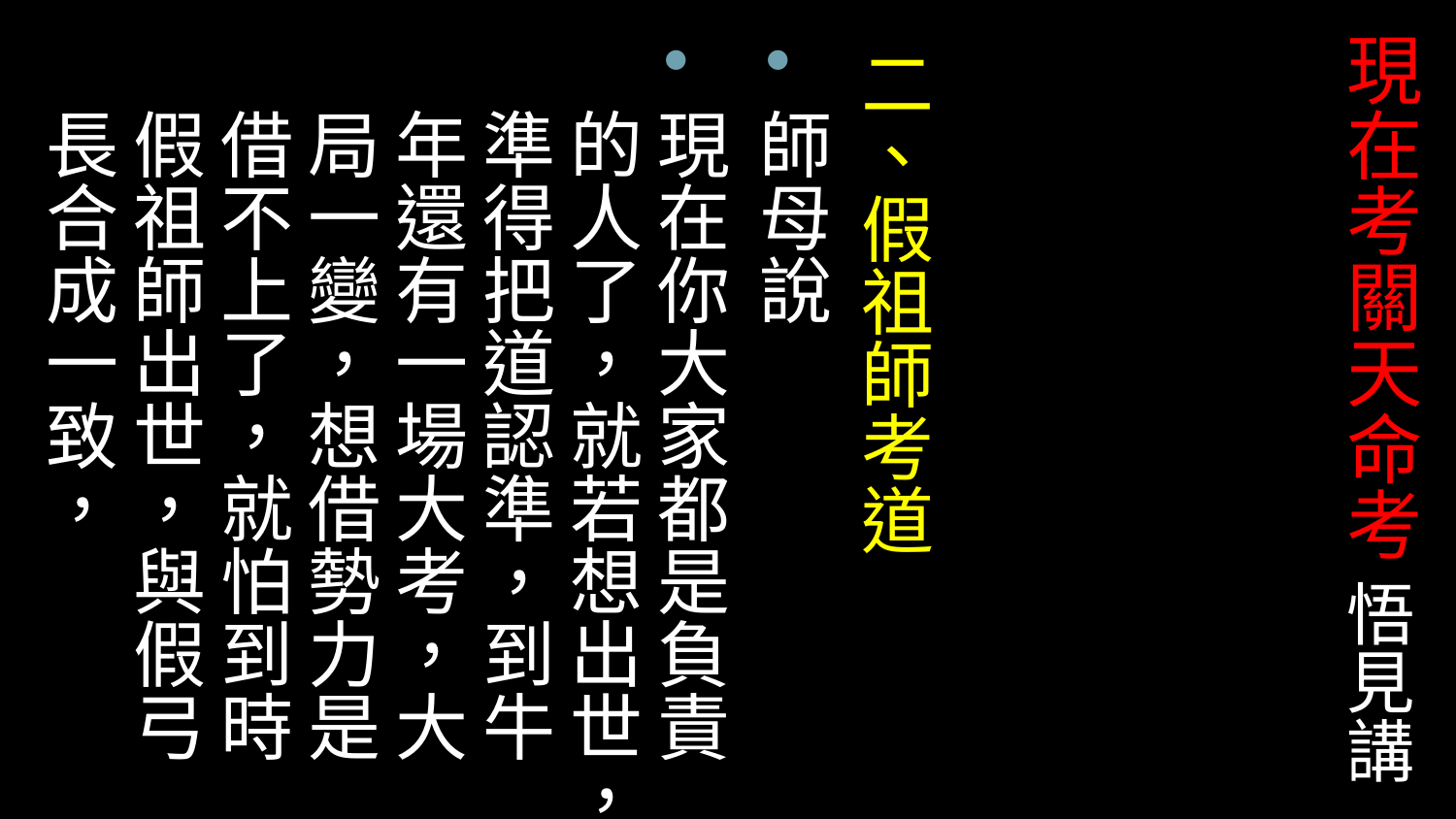

# 現在考關天命考 悟見講
二、假祖師考道
師母說
現在你大家都是負責的人了，就若想出世，準得把道認準，到牛年還有一場大考，大局一變，想借勢力是借不上了，就怕到時假祖師出世，與假弓長合成一致，